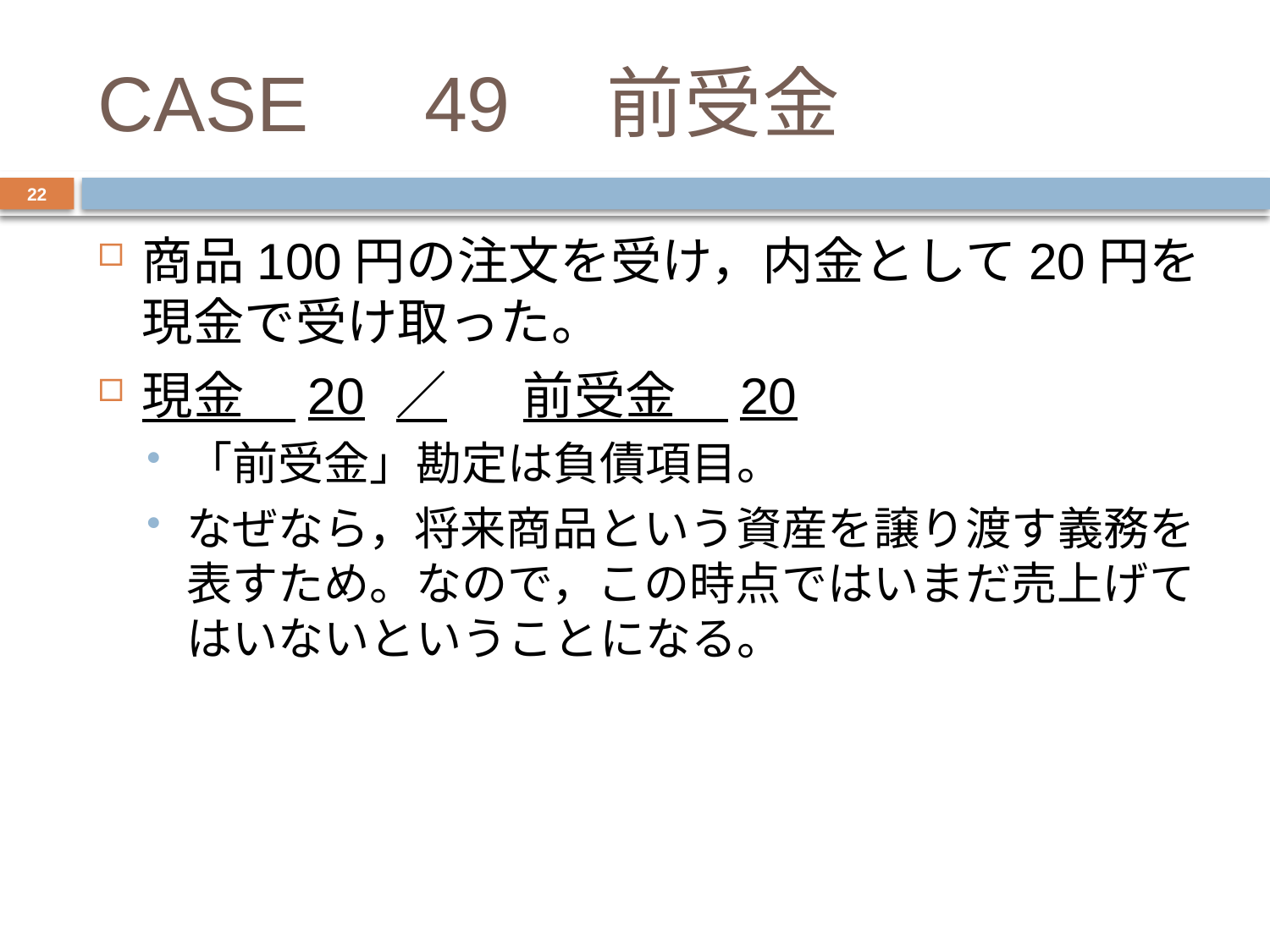

# CASE　49　前受金
22
商品100円の注文を受け，内金として20円を現金で受け取った。
現金　20	／	前受金　20
「前受金」勘定は負債項目。
なぜなら，将来商品という資産を譲り渡す義務を表すため。なので，この時点ではいまだ売上げてはいないということになる。